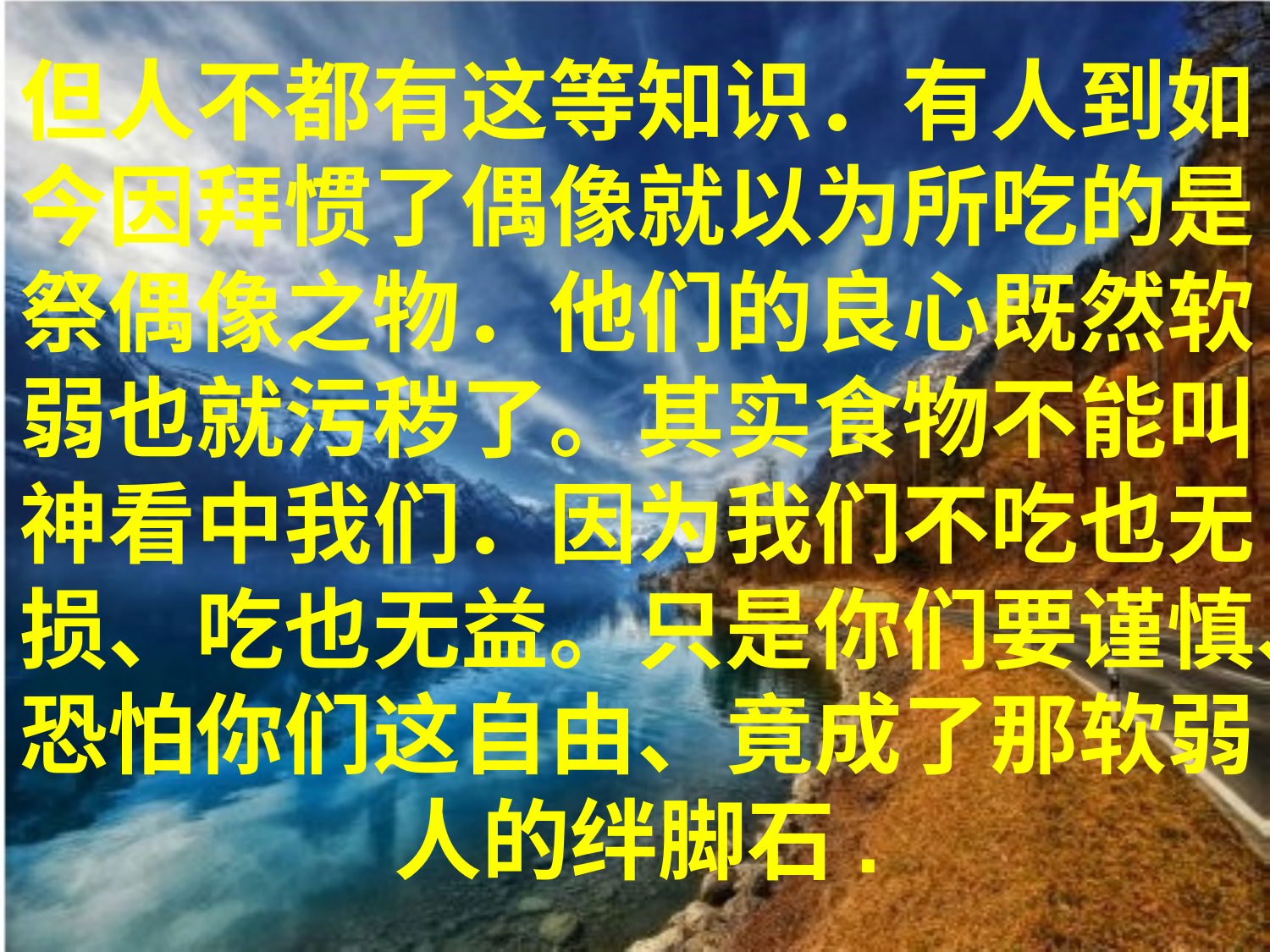

但人不都有这等知识．有人到如今因拜惯了偶像就以为所吃的是祭偶像之物．他们的良心既然软弱也就污秽了。其实食物不能叫神看中我们．因为我们不吃也无损、吃也无益。只是你们要谨慎、恐怕你们这自由、竟成了那软弱人的绊脚石.